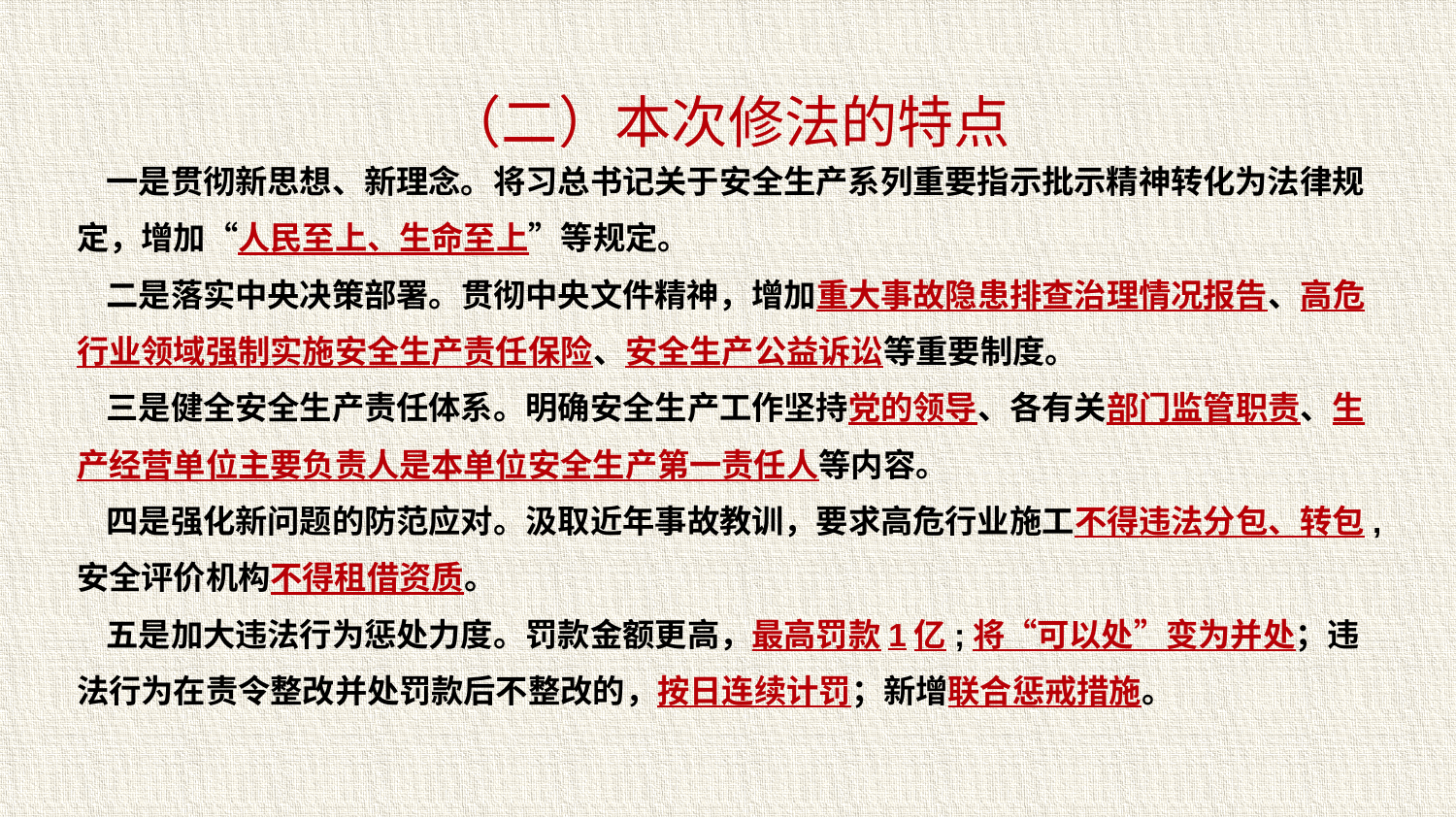

（二）本次修法的特点
   一是贯彻新思想、新理念。将习总书记关于安全生产系列重要指示批示精神转化为法律规定，增加“人民至上、生命至上”等规定。
   二是落实中央决策部署。贯彻中央文件精神，增加重大事故隐患排查治理情况报告、高危行业领域强制实施安全生产责任保险、安全生产公益诉讼等重要制度。
   三是健全安全生产责任体系。明确安全生产工作坚持党的领导、各有关部门监管职责、生产经营单位主要负责人是本单位安全生产第一责任人等内容。
   四是强化新问题的防范应对。汲取近年事故教训，要求高危行业施工不得违法分包、转包,安全评价机构不得租借资质。
   五是加大违法行为惩处力度。罚款金额更高，最高罚款1亿;将“可以处”变为并处；违法行为在责令整改并处罚款后不整改的，按日连续计罚；新增联合惩戒措施。